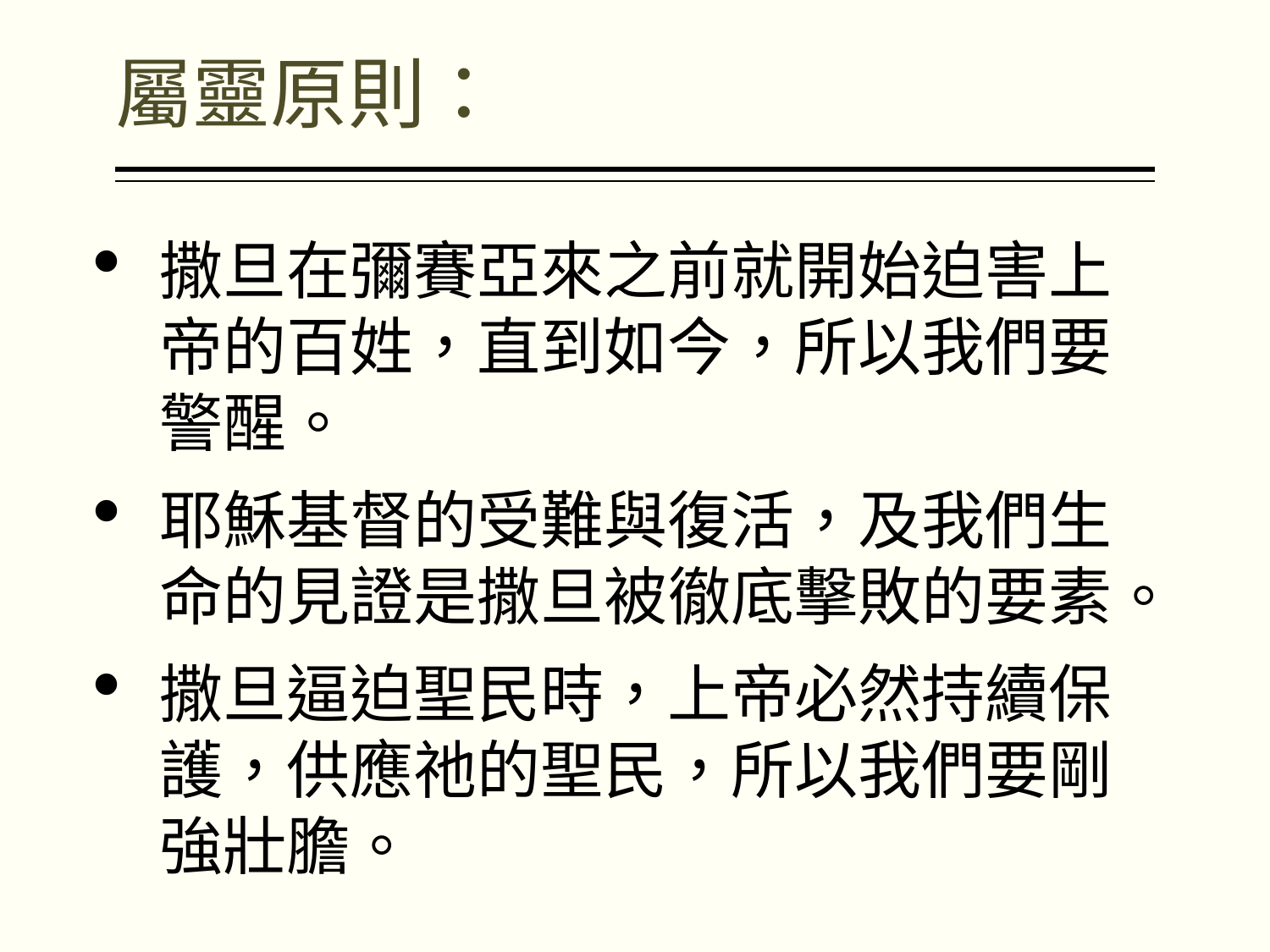

# 屬靈原則：
撒旦在彌賽亞來之前就開始迫害上帝的百姓，直到如今，所以我們要警醒。
耶穌基督的受難與復活，及我們生命的見證是撒旦被徹底擊敗的要素。
撒旦逼迫聖民時，上帝必然持續保護，供應祂的聖民，所以我們要剛強壯膽。